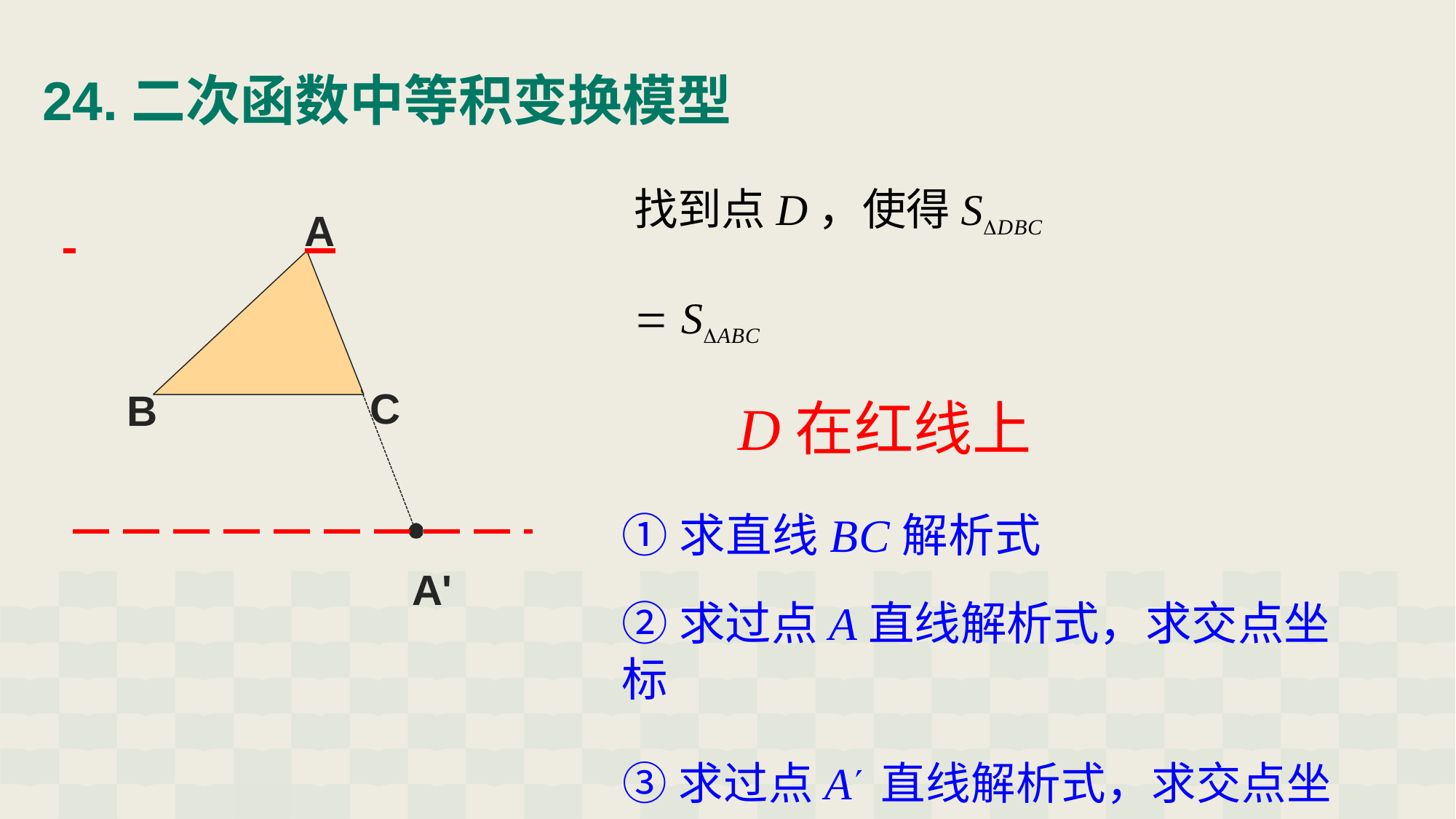

# 24.二次函数中等积变换模型
找到点D，使得SΔDBC	= SΔABC
D在红线上
①求直线BC解析式
②求过点A直线解析式，求交点坐标
③求过点A′直线解析式，求交点坐标
 	A

C
B

A'